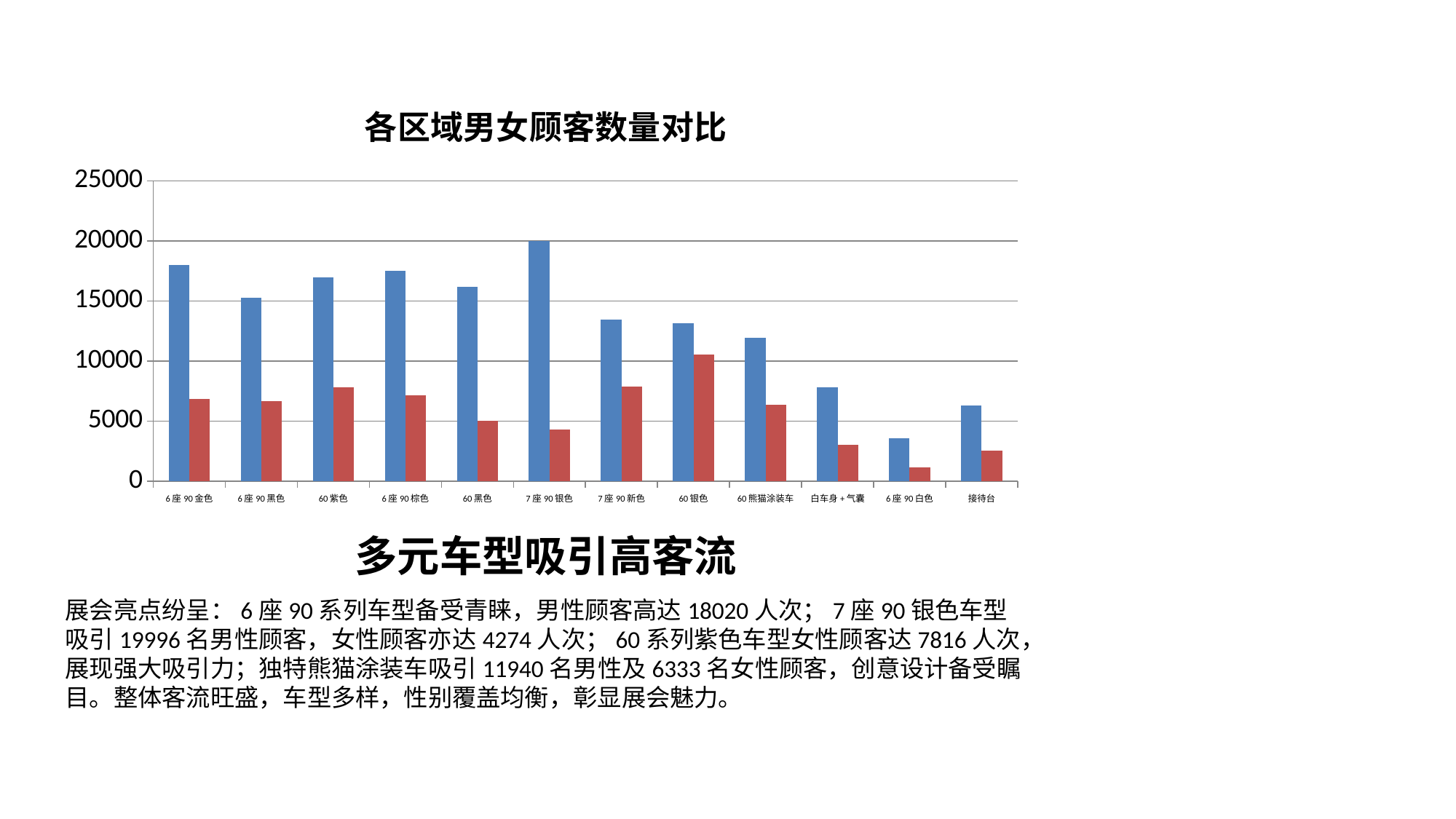

### Chart: 各区域男女顾客数量对比

| Category | 男性顾客 | 女性顾客 |
|---|---|---|
| 6座90金色 | 18020.0 | 6849.0 |
| 6座90黑色 | 15268.0 | 6668.0 |
| 60紫色 | 16990.0 | 7816.0 |
| 6座90棕色 | 17536.0 | 7116.0 |
| 60黑色 | 16173.0 | 5045.0 |
| 7座90银色 | 19996.0 | 4274.0 |
| 7座90新色 | 13455.0 | 7890.0 |
| 60银色 | 13135.0 | 10525.0 |
| 60熊猫涂装车 | 11940.0 | 6333.0 |
| 白车身+气囊 | 7808.0 | 3012.0 |
| 6座90白色 | 3575.0 | 1164.0 |
| 接待台 | 6298.0 | 2513.0 |
多元车型吸引高客流
展会亮点纷呈：6座90系列车型备受青睐，男性顾客高达18020人次；7座90银色车型吸引19996名男性顾客，女性顾客亦达4274人次；60系列紫色车型女性顾客达7816人次，展现强大吸引力；独特熊猫涂装车吸引11940名男性及6333名女性顾客，创意设计备受瞩目。整体客流旺盛，车型多样，性别覆盖均衡，彰显展会魅力。